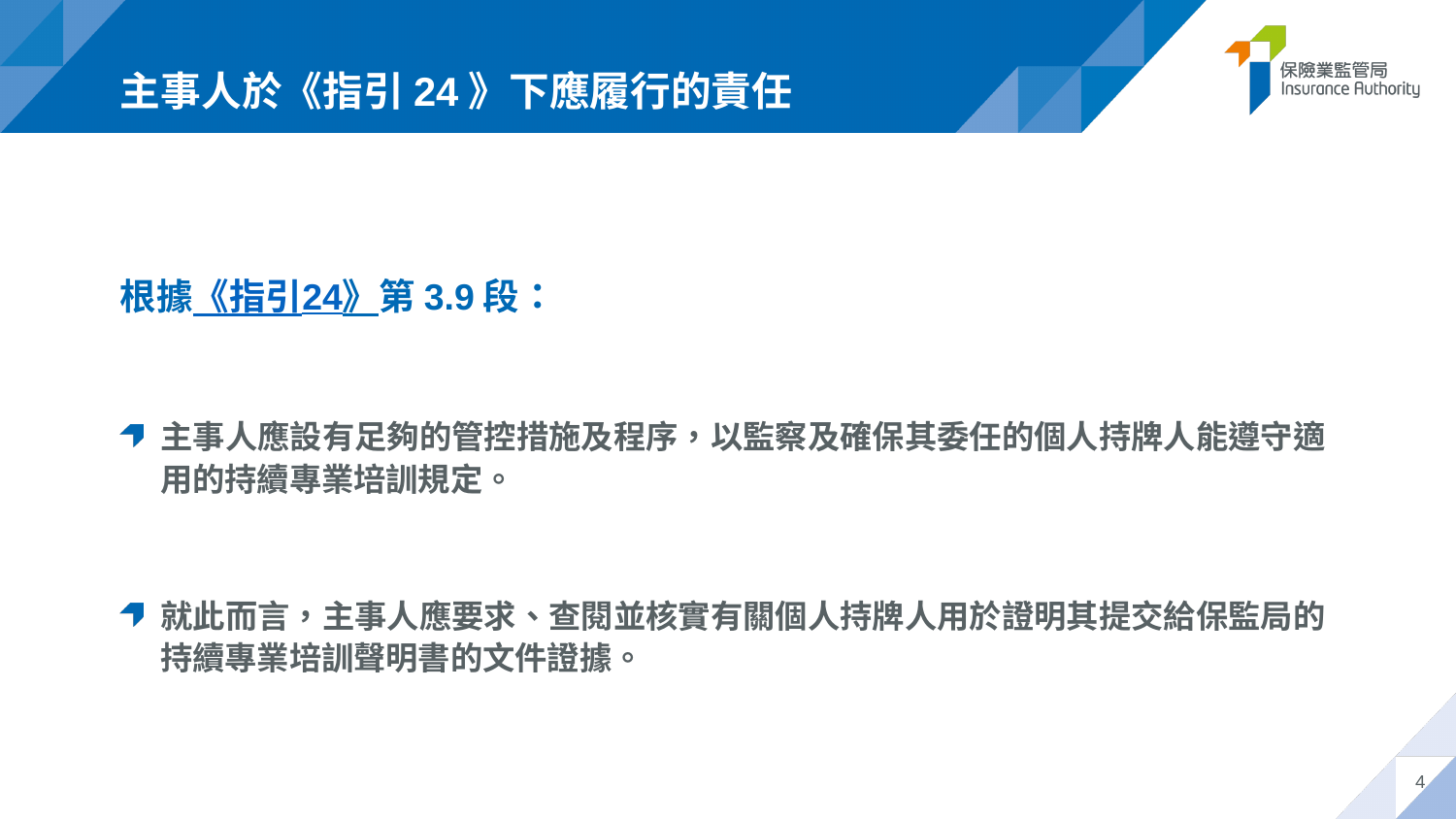

主事人於《指引24》下應履行的責任
根據《指引24》第3.9段：
主事人應設有足夠的管控措施及程序，以監察及確保其委任的個人持牌人能遵守適用的持續專業培訓規定。
就此而言，主事人應要求、查閱並核實有關個人持牌人用於證明其提交給保監局的持續專業培訓聲明書的文件證據。
4